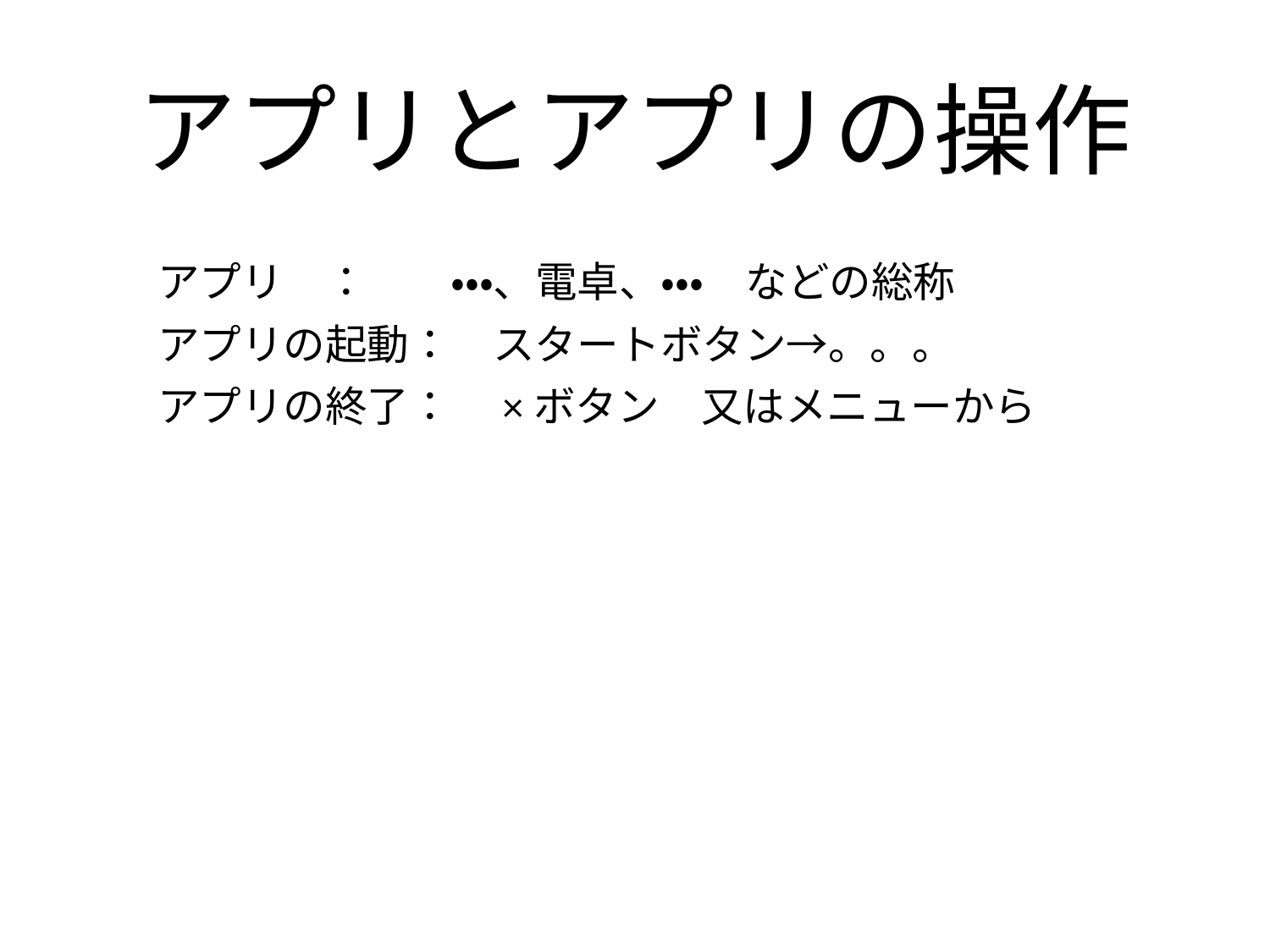

# アプリとアプリの操作
アプリ　：　	　・・・、電卓、・・・　などの総称
アプリの起動：　スタートボタン→。。。
アプリの終了：　×ボタン　又はメニューから